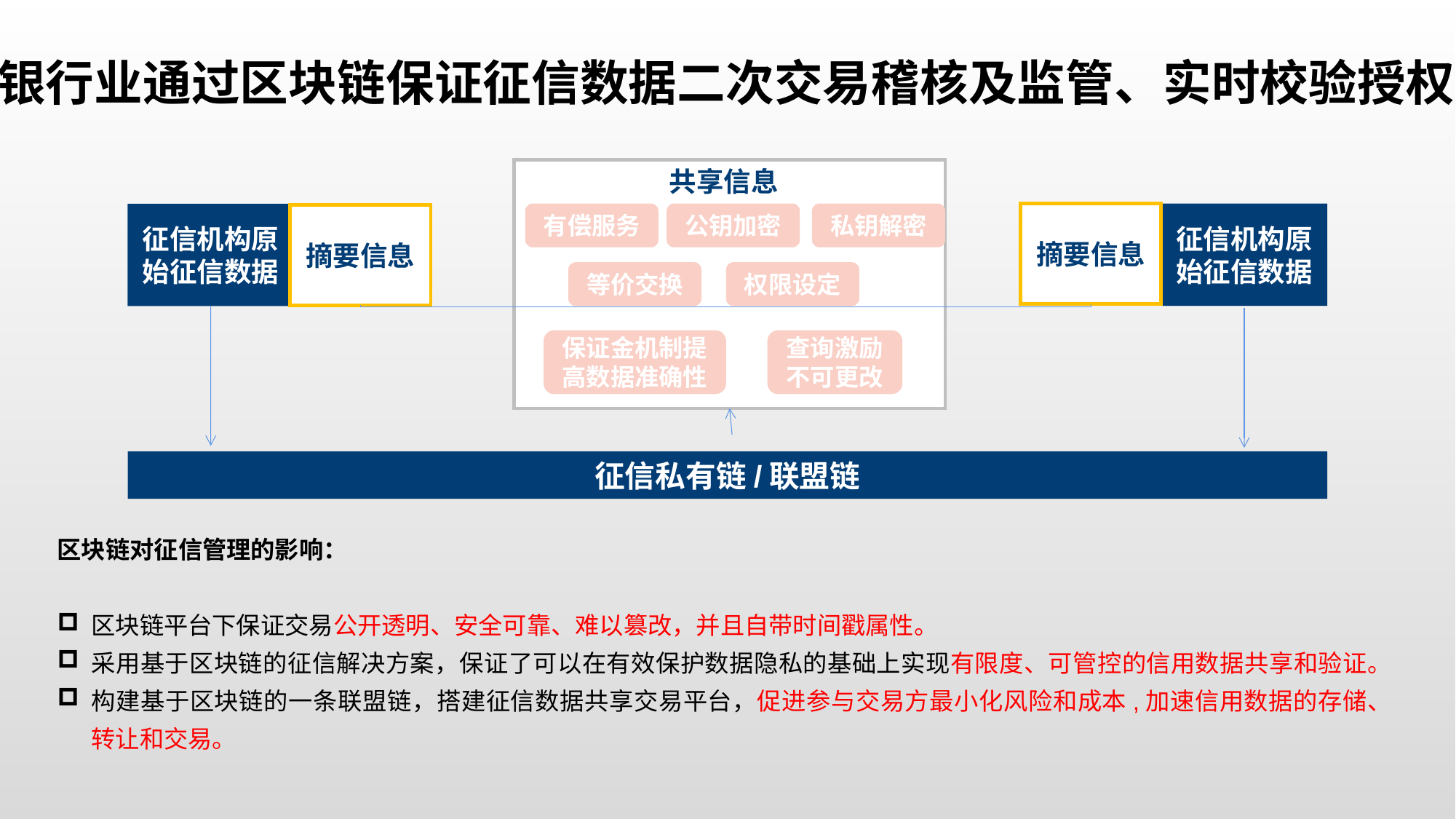

银行业通过区块链保证征信数据二次交易稽核及监管、实时校验授权
共享信息

有偿服务
公钥加密
私钥解密
摘要信息
征信机构原始征信数据
征信机构原始征信数据
摘要信息
等价交换
权限设定
保证金机制提高数据准确性
查询激励不可更改
征信私有链/联盟链
区块链对征信管理的影响：

区块链平台下保证交易公开透明、安全可靠、难以篡改，并且自带时间戳属性。
采用基于区块链的征信解决方案，保证了可以在有效保护数据隐私的基础上实现有限度、可管控的信用数据共享和验证。
构建基于区块链的一条联盟链，搭建征信数据共享交易平台，促进参与交易方最小化风险和成本,加速信用数据的存储、转让和交易。